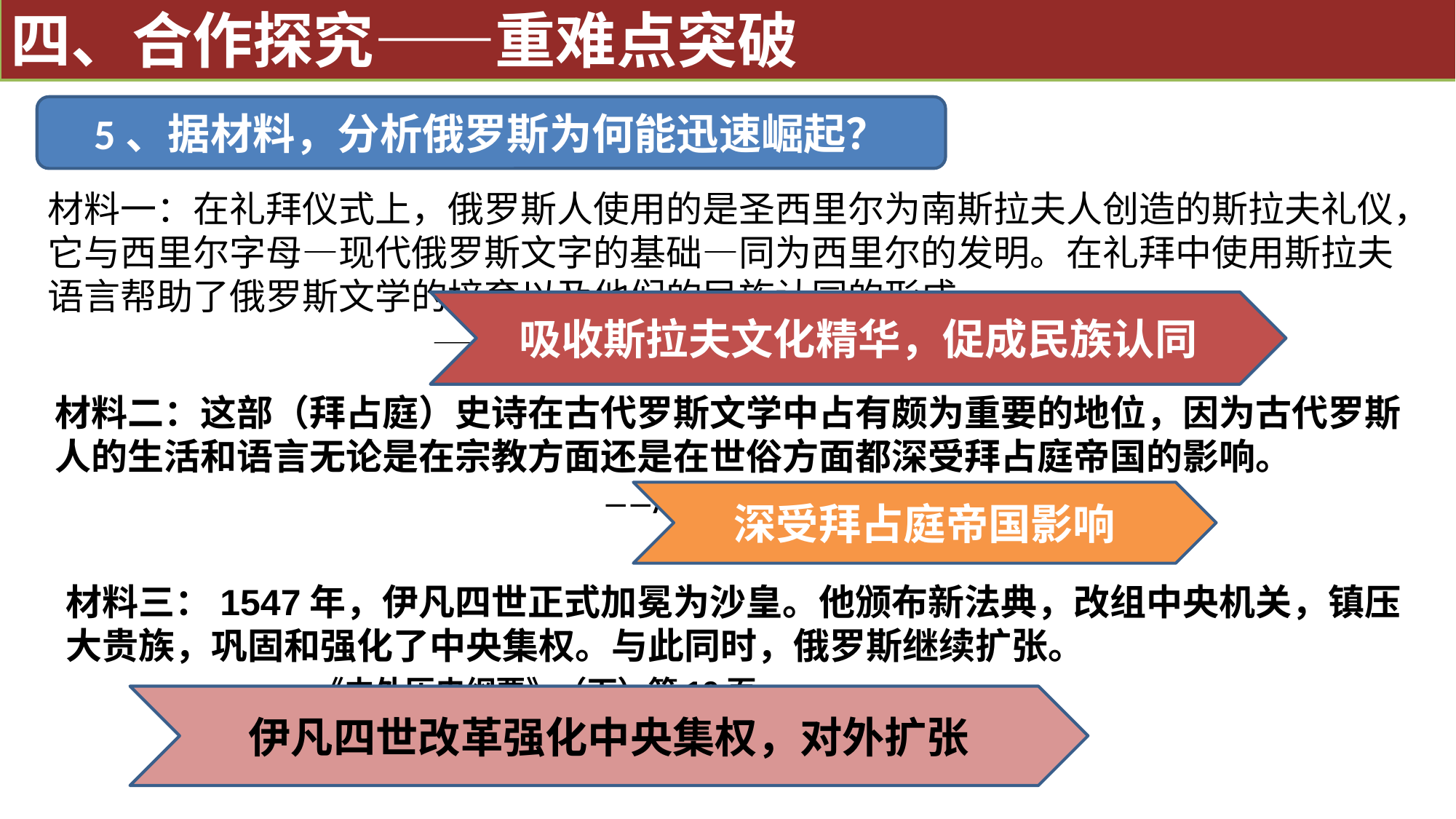

四、东欧：拜占庭与俄罗斯
四、合作探究——重难点突破
5、据材料，分析俄罗斯为何能迅速崛起？
材料一：在礼拜仪式上，俄罗斯人使用的是圣西里尔为南斯拉夫人创造的斯拉夫礼仪，它与西里尔字母—现代俄罗斯文字的基础—同为西里尔的发明。在礼拜中使用斯拉夫语言帮助了俄罗斯文学的培育以及他们的民族认同的形成。
                                               ——布莱恩·蒂尔尼、西德尼·佩因特 《西欧中世纪史》第233页
吸收斯拉夫文化精华，促成民族认同
材料二：这部（拜占庭）史诗在古代罗斯文学中占有颇为重要的地位，因为古代罗斯人的生活和语言无论是在宗教方面还是在世俗方面都深受拜占庭帝国的影响。
                                                                   ——A.A.瓦西列夫 《拜占庭帝国史》第573页
深受拜占庭帝国影响
材料三：1547年，伊凡四世正式加冕为沙皇。他颁布新法典，改组中央机关，镇压大贵族，巩固和强化了中央集权。与此同时，俄罗斯继续扩张。
                      ——《中外历史纲要》（下）第19页
伊凡四世改革强化中央集权，对外扩张